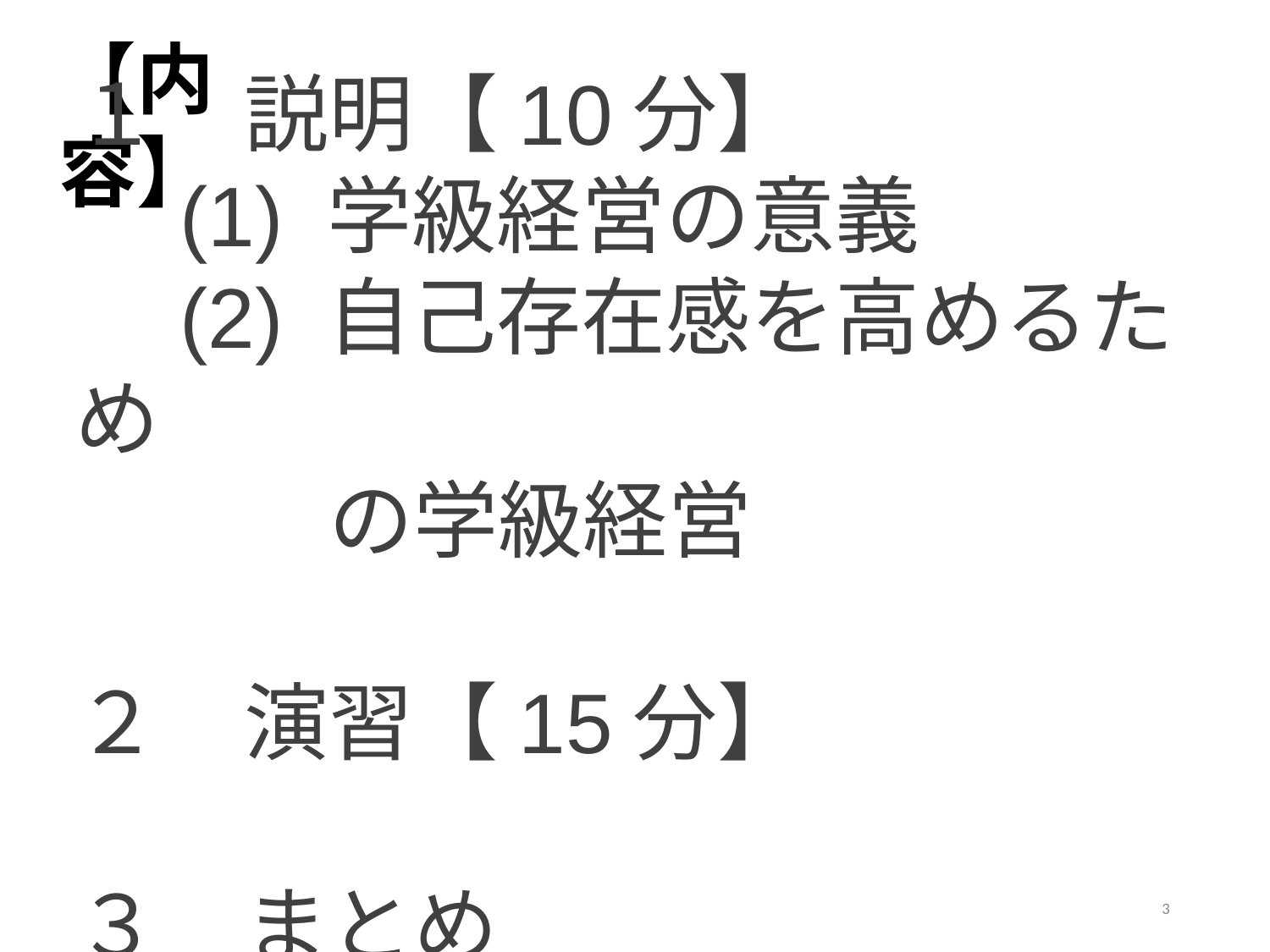

【内容】
１　説明【10分】
　(1) 学級経営の意義
　(2) 自己存在感を高めるため
　　　の学級経営

２　演習【15分】

３　まとめ
3